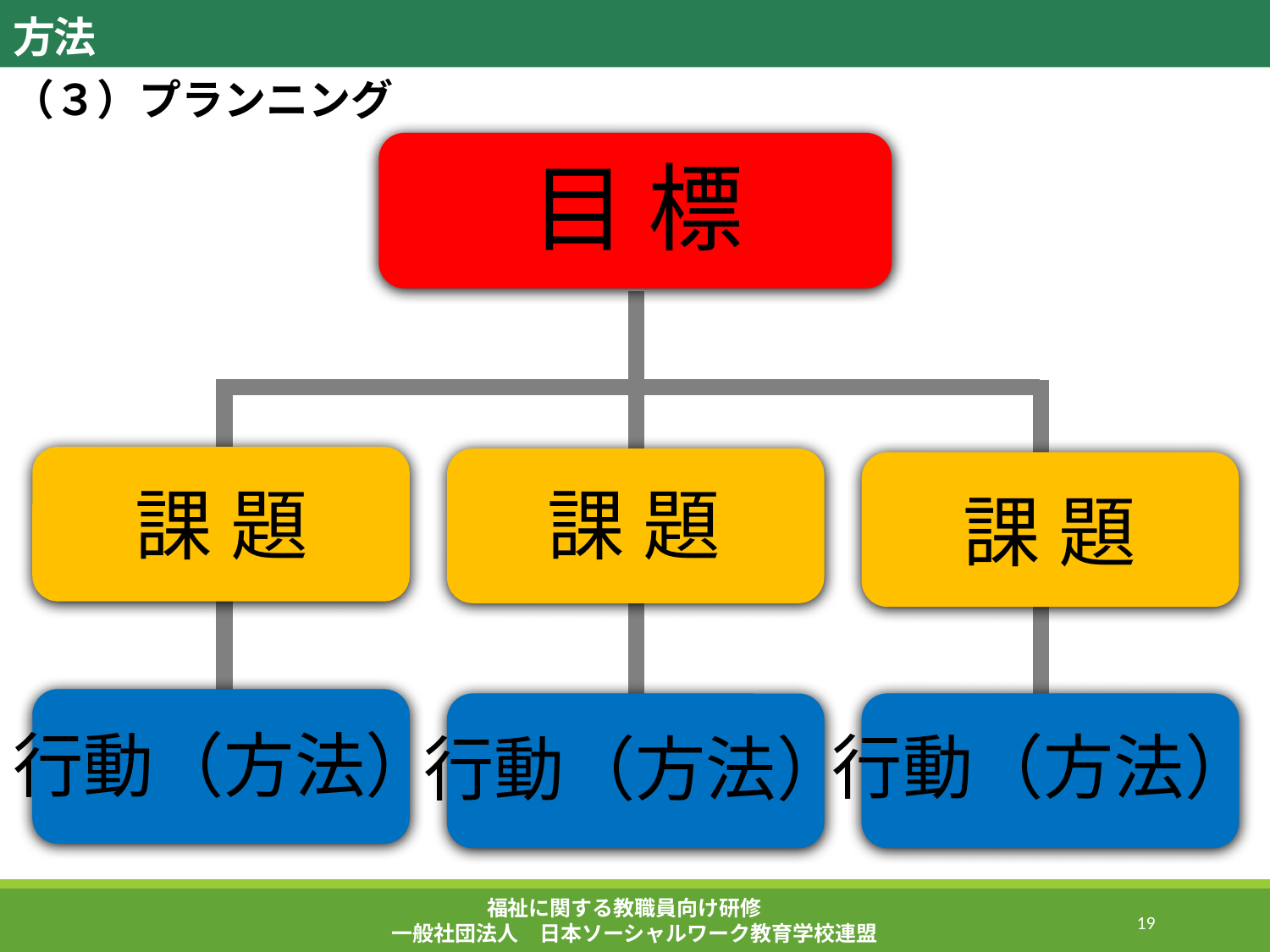

３．スクリーニング、アセスメント、プランニング、支援につなぐ方法
（３）プランニング

目 標

課 題
課 題
課 題

行動（方法）
行動（方法）
行動（方法）
福祉に関する教職員向け研修
一般社団法人　日本ソーシャルワーク教育学校連盟
19